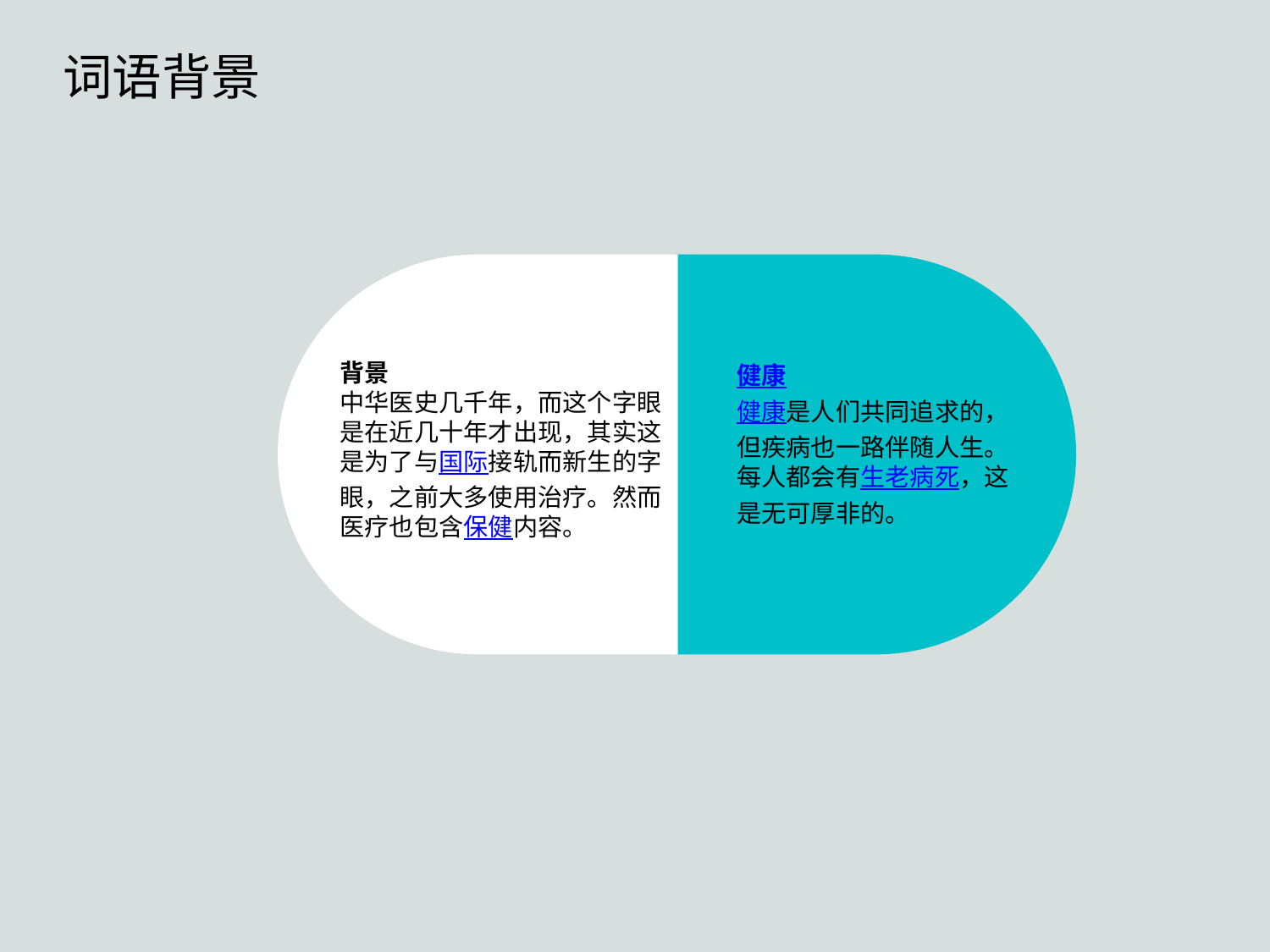

词语背景

点击添加文本
背景
中华医史几千年，而这个字眼是在近几十年才出现，其实这是为了与国际接轨而新生的字眼，之前大多使用治疗。然而医疗也包含保健内容。

健康
健康是人们共同追求的，但疾病也一路伴随人生。每人都会有生老病死，这是无可厚非的。

点击添加文本
点击添加文本
点击添加文本